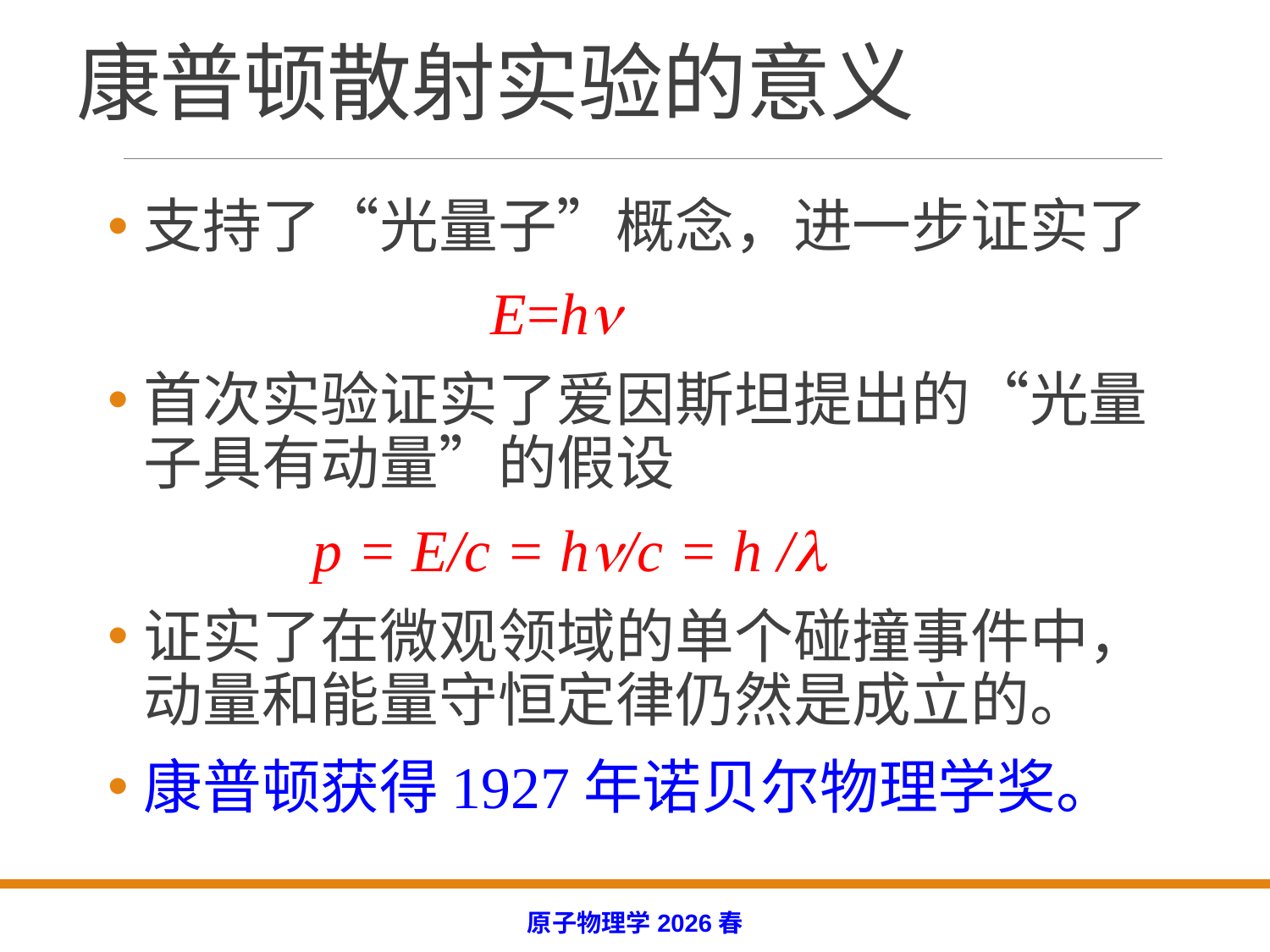

# 康普顿散射实验的意义
支持了“光量子”概念，进一步证实了
                          E=hν
首次实验证实了爱因斯坦提出的“光量子具有动量”的假设
              p = E/c = hν/c = h /λ
证实了在微观领域的单个碰撞事件中，动量和能量守恒定律仍然是成立的。
康普顿获得1927年诺贝尔物理学奖。
原子物理学2026春
12